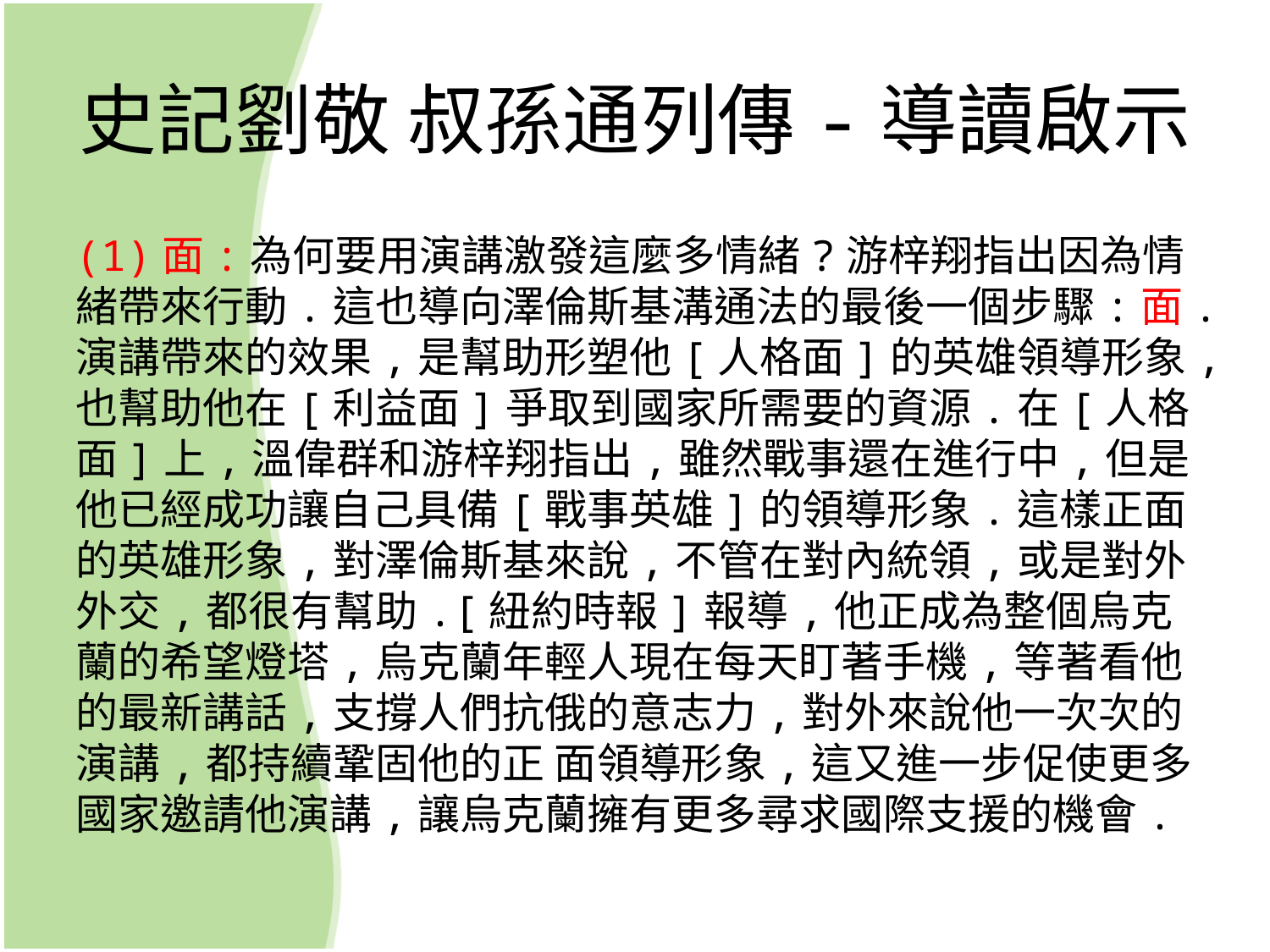

# 史記劉敬 叔孫通列傳-導讀啟示
(1)面:為何要用演講激發這麼多情緒?游梓翔指出因為情緒帶來行動.這也導向澤倫斯基溝通法的最後一個步驟:面.演講帶來的效果,是幫助形塑他[人格面]的英雄領導形象,也幫助他在[利益面]爭取到國家所需要的資源.在[人格面]上,溫偉群和游梓翔指出,雖然戰事還在進行中,但是他已經成功讓自己具備[戰事英雄]的領導形象.這樣正面的英雄形象,對澤倫斯基來說,不管在對內統領,或是對外外交,都很有幫助.[紐約時報]報導,他正成為整個烏克蘭的希望燈塔,烏克蘭年輕人現在每天盯著手機,等著看他的最新講話,支撐人們抗俄的意志力,對外來說他一次次的演講,都持續鞏固他的正 面領導形象,這又進一步促使更多國家邀請他演講,讓烏克蘭擁有更多尋求國際支援的機會.